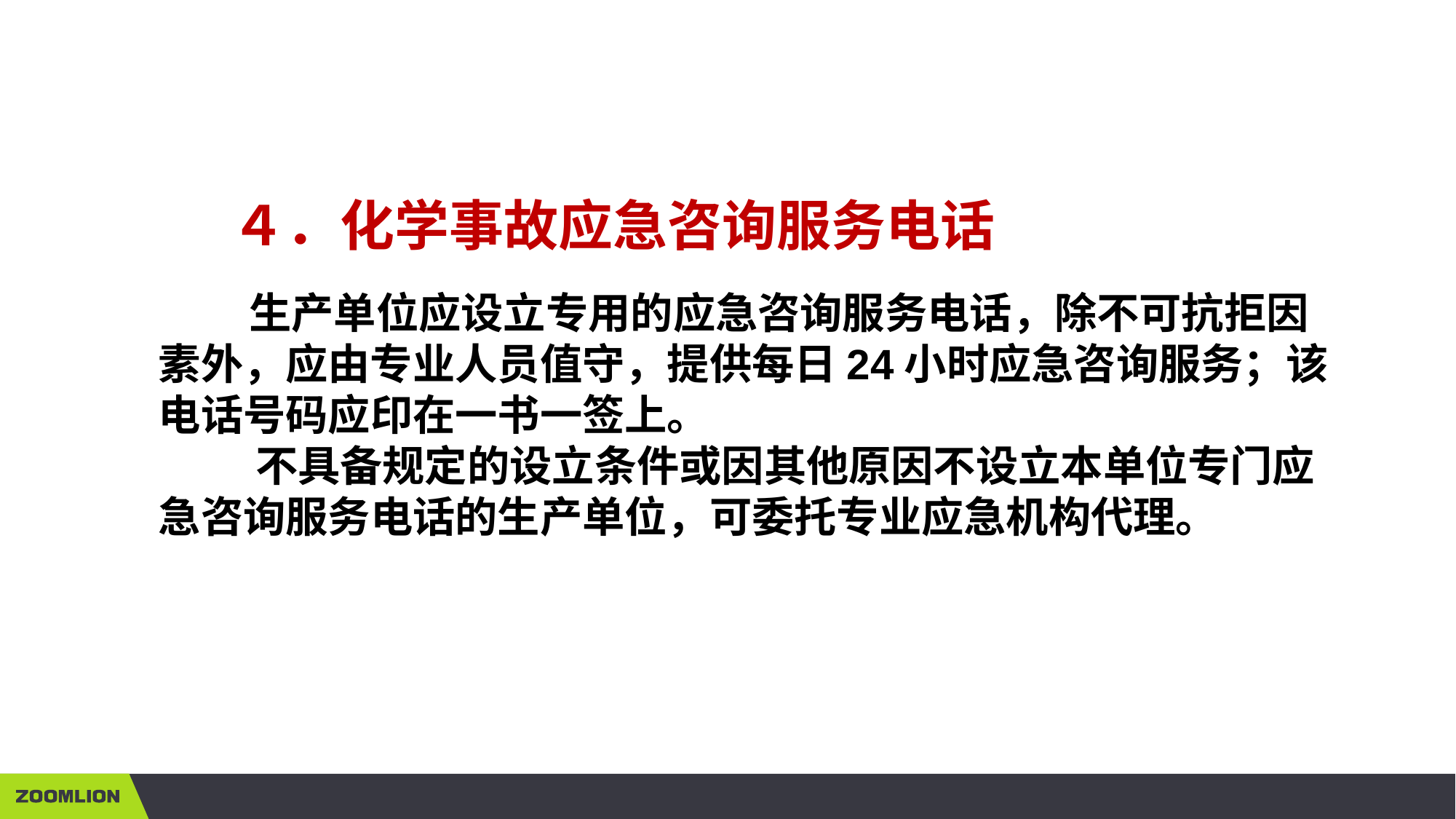

４．化学事故应急咨询服务电话
          生产单位应设立专用的应急咨询服务电话，除不可抗拒因素外，应由专业人员值守，提供每日24小时应急咨询服务；该电话号码应印在一书一签上。
         不具备规定的设立条件或因其他原因不设立本单位专门应急咨询服务电话的生产单位，可委托专业应急机构代理。